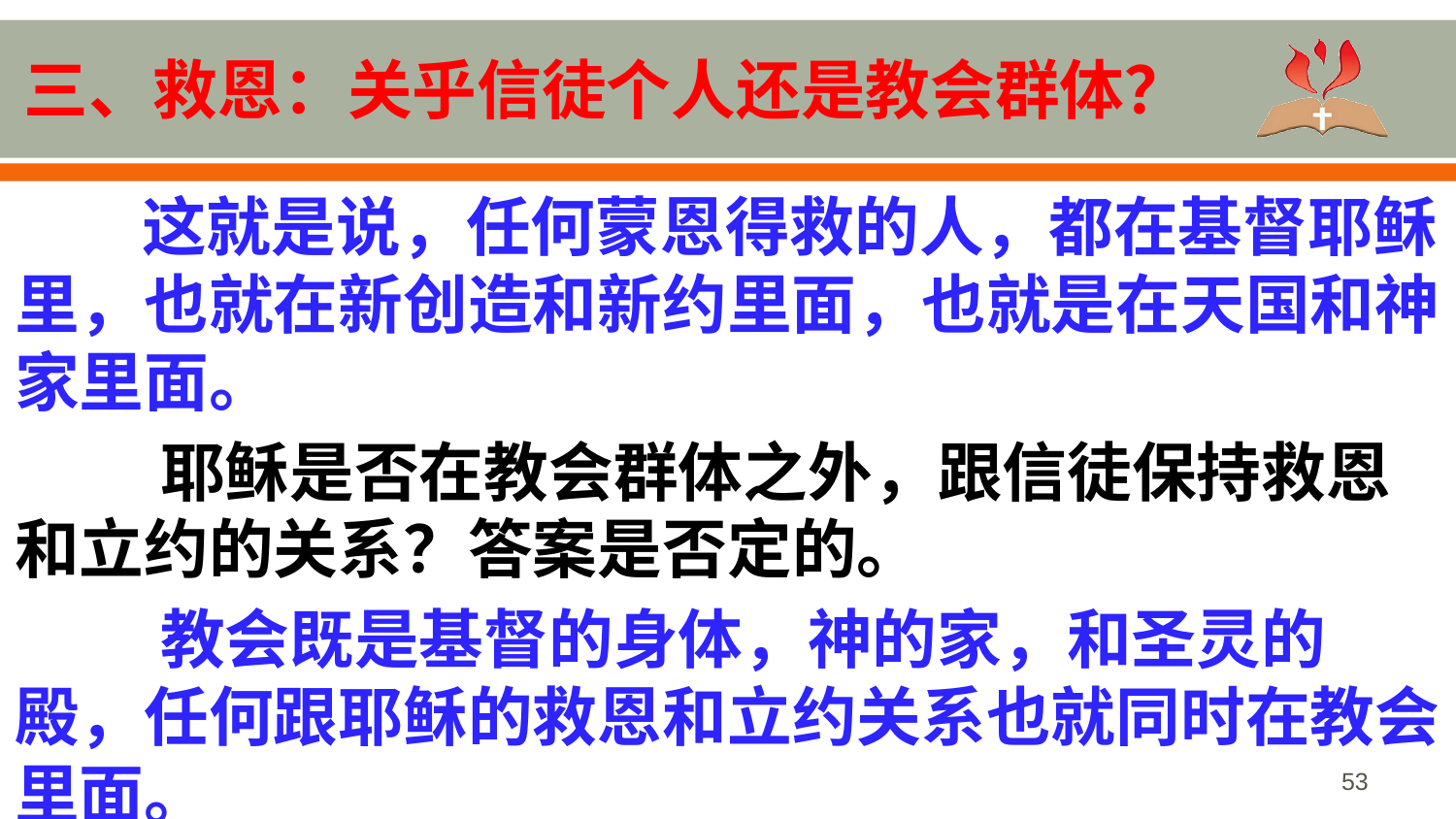

# 三、救恩：关乎信徒个人还是教会群体？
这就是说，任何蒙恩得救的人，都在基督耶稣里，也就在新创造和新约里面，也就是在天国和神家里面。
耶稣是否在教会群体之外，跟信徒保持救恩和立约的关系？答案是否定的。
教会既是基督的身体，神的家，和圣灵的殿，任何跟耶稣的救恩和立约关系也就同时在教会里面。

53